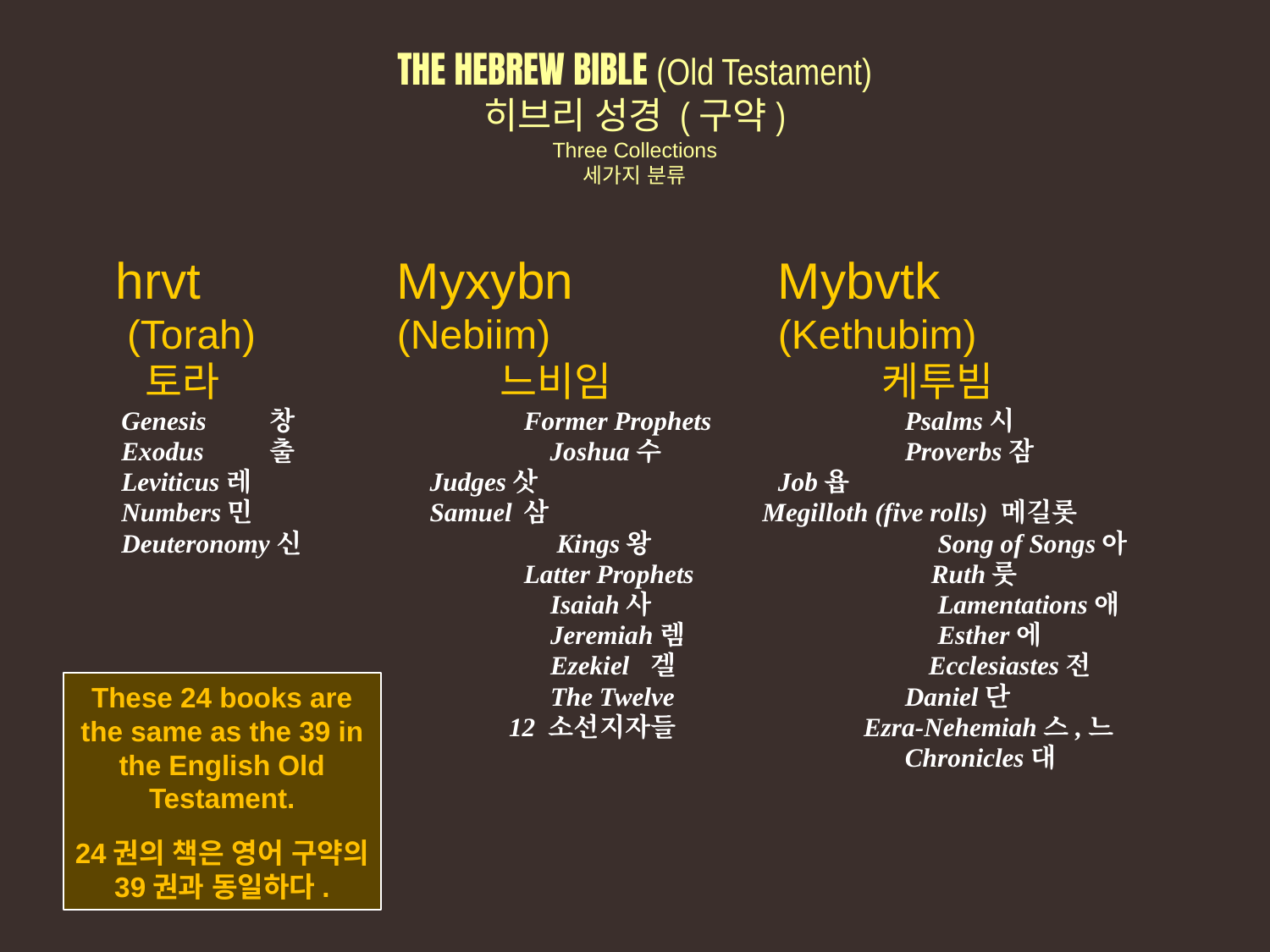

THE HEBREW BIBLE (Old Testament)
히브리 성경 (구약)
Three Collections
세가지 분류
 hrvt		Myxybn		Mybvtk
    (Torah)		(Nebiim)		(Kethubim)
   토라                         느비임                        케투빔
   Genesis	창		Former Prophets		Psalms시
   Exodus	출	    	   Joshua수		Proverbs잠
   Leviticus레		    Judges삿		Job욥
   Numbers민		    Samuel	삼	                Megilloth (five rolls) 메길롯
   Deuteronomy신	    	    Kings왕		    Song of Songs아
				Latter Prophets	    	    Ruth룻
				    Isaiah사	    	    Lamentations애
				    Jeremiah렘		    Esther에
				    Ezekiel	겔	                      Ecclesiastes전
				    The Twelve		Daniel단
			    12 소선지자들		Ezra-Nehemiah스,느
							Chronicles대
These 24 books are the same as the 39 in the English Old Testament.
24권의 책은 영어 구약의 39권과 동일하다.